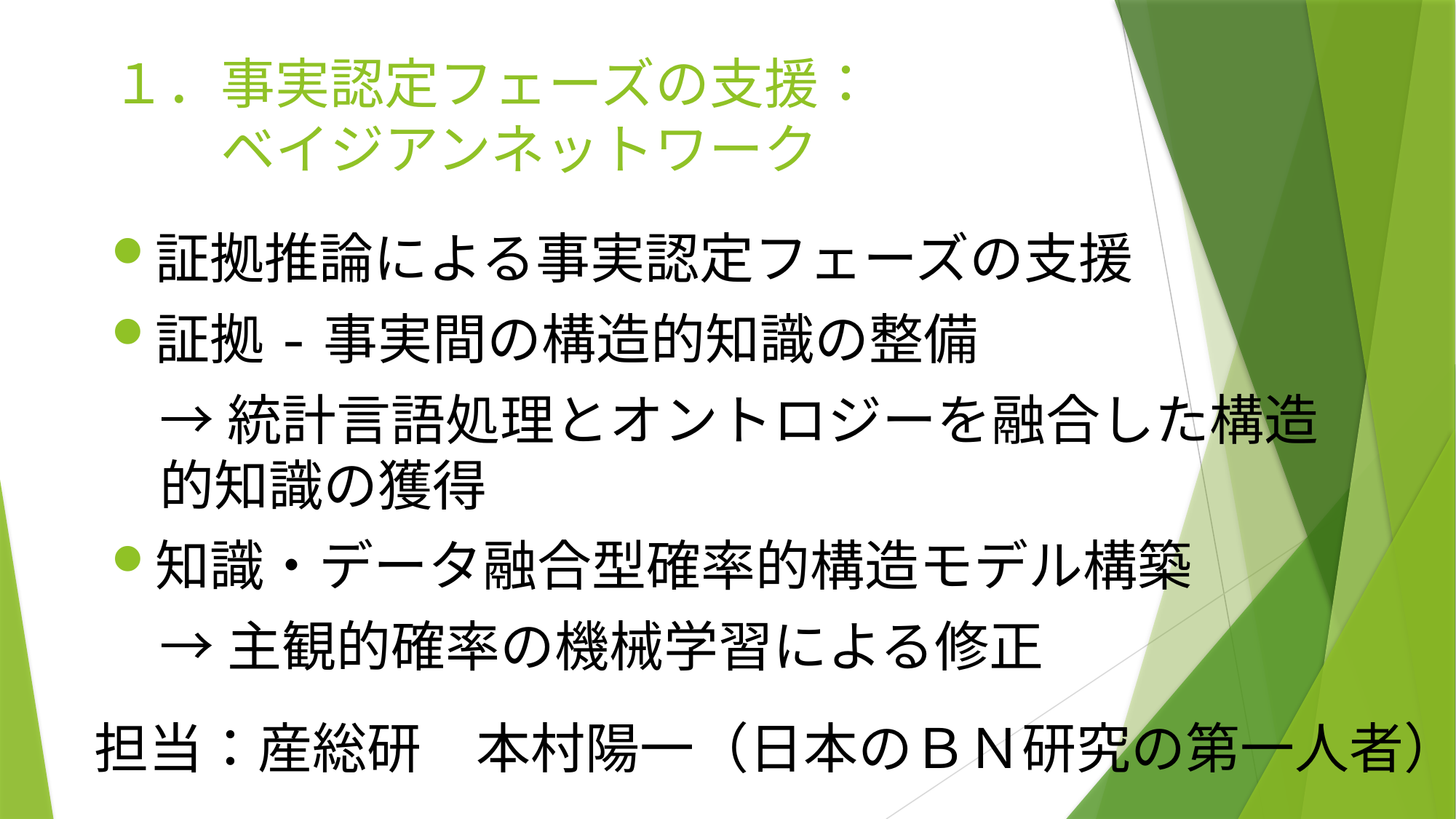

# １．事実認定フェーズの支援： 　　ベイジアンネットワーク
証拠推論による事実認定フェーズの支援
証拠-事実間の構造的知識の整備
→統計言語処理とオントロジーを融合した構造的知識の獲得
知識・データ融合型確率的構造モデル構築
→主観的確率の機械学習による修正

担当：産総研　本村陽一（日本のＢＮ研究の第一人者）